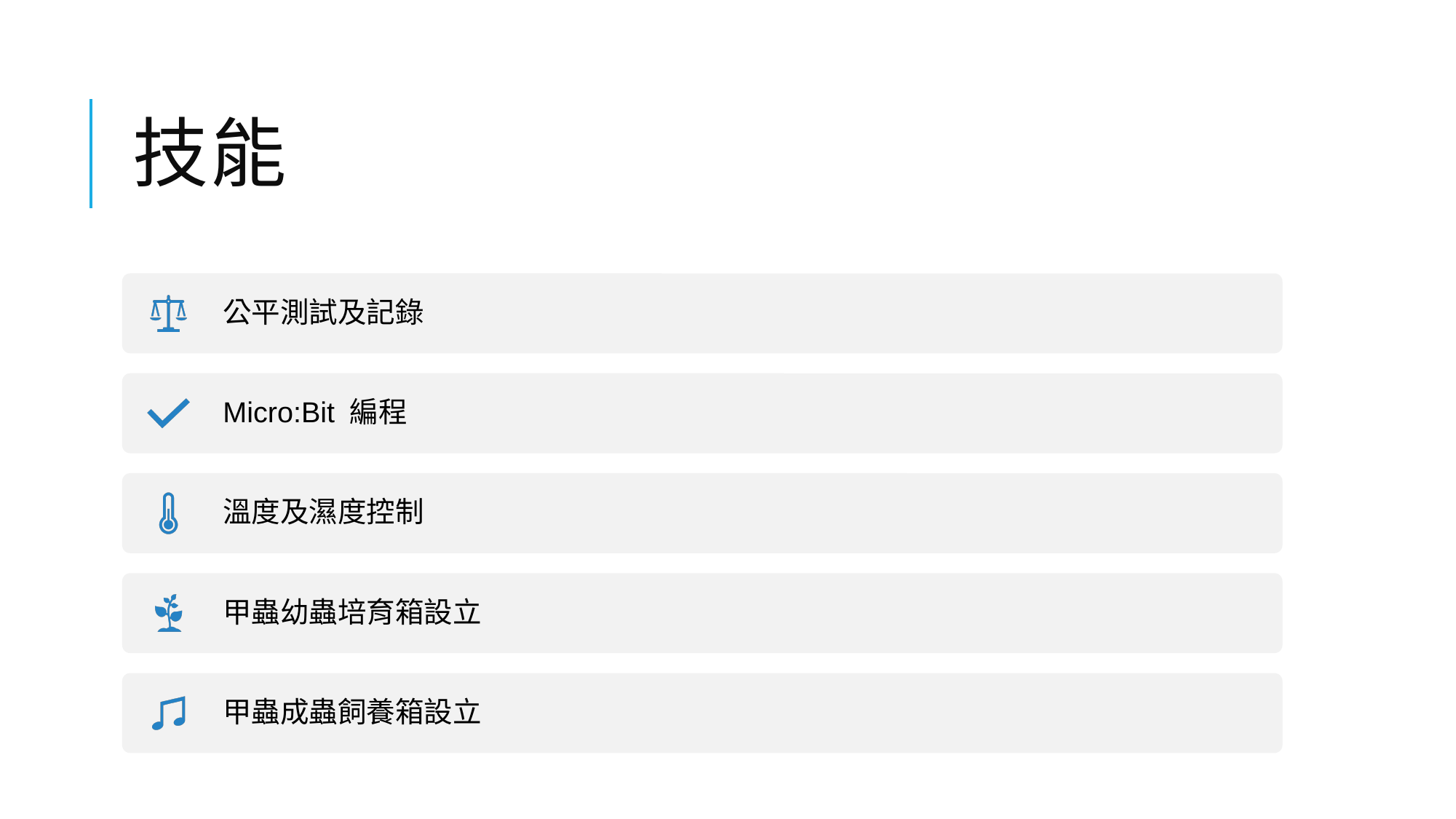

# 技能
公平測試及記錄
Micro:Bit 編程
溫度及濕度控制
甲蟲幼蟲培育箱設立
甲蟲成蟲飼養箱設立